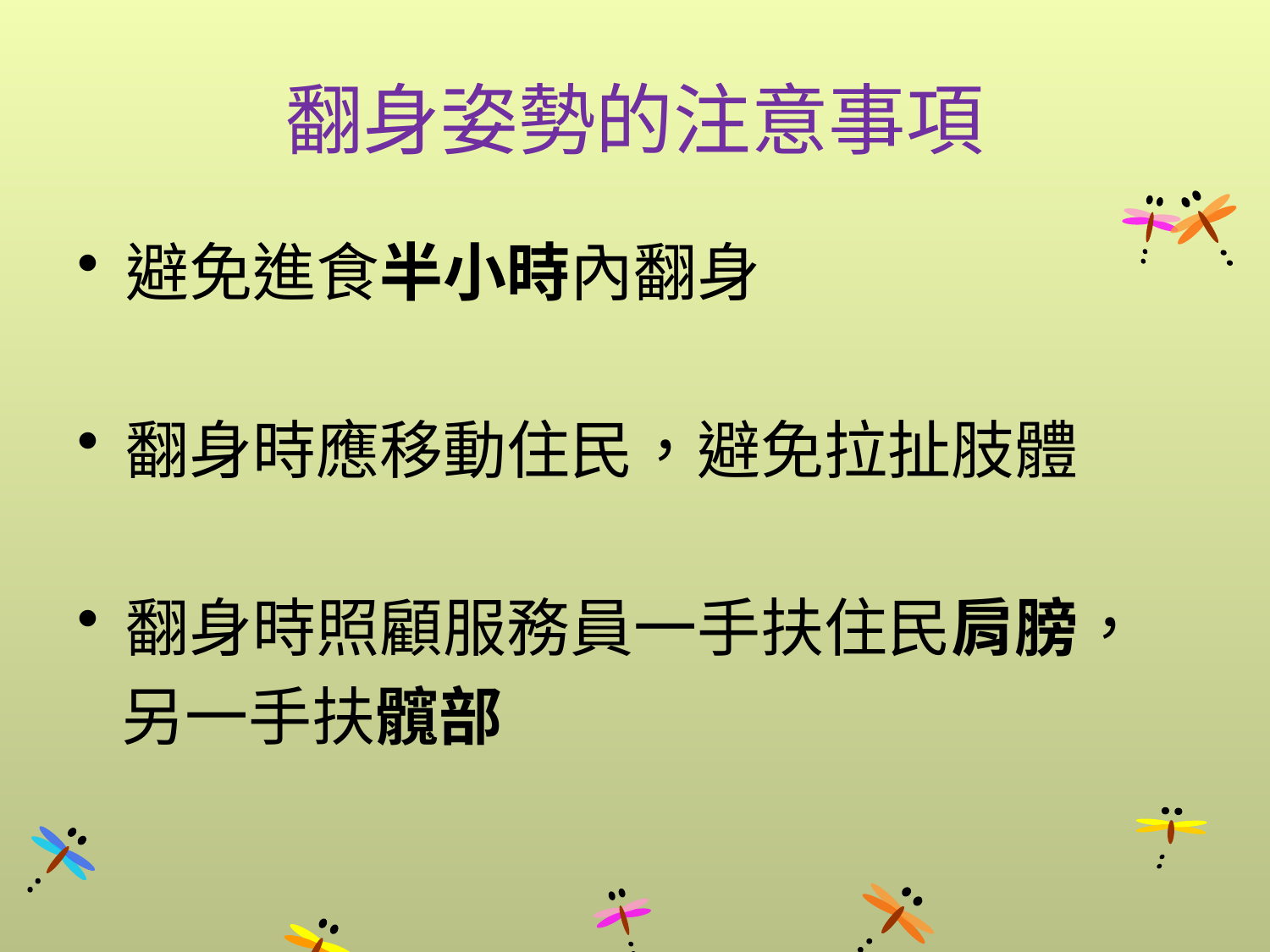

# 翻身姿勢的注意事項
避免進食半小時內翻身

翻身時應移動住民，避免拉扯肢體

翻身時照顧服務員一手扶住民肩膀，
  另一手扶髖部